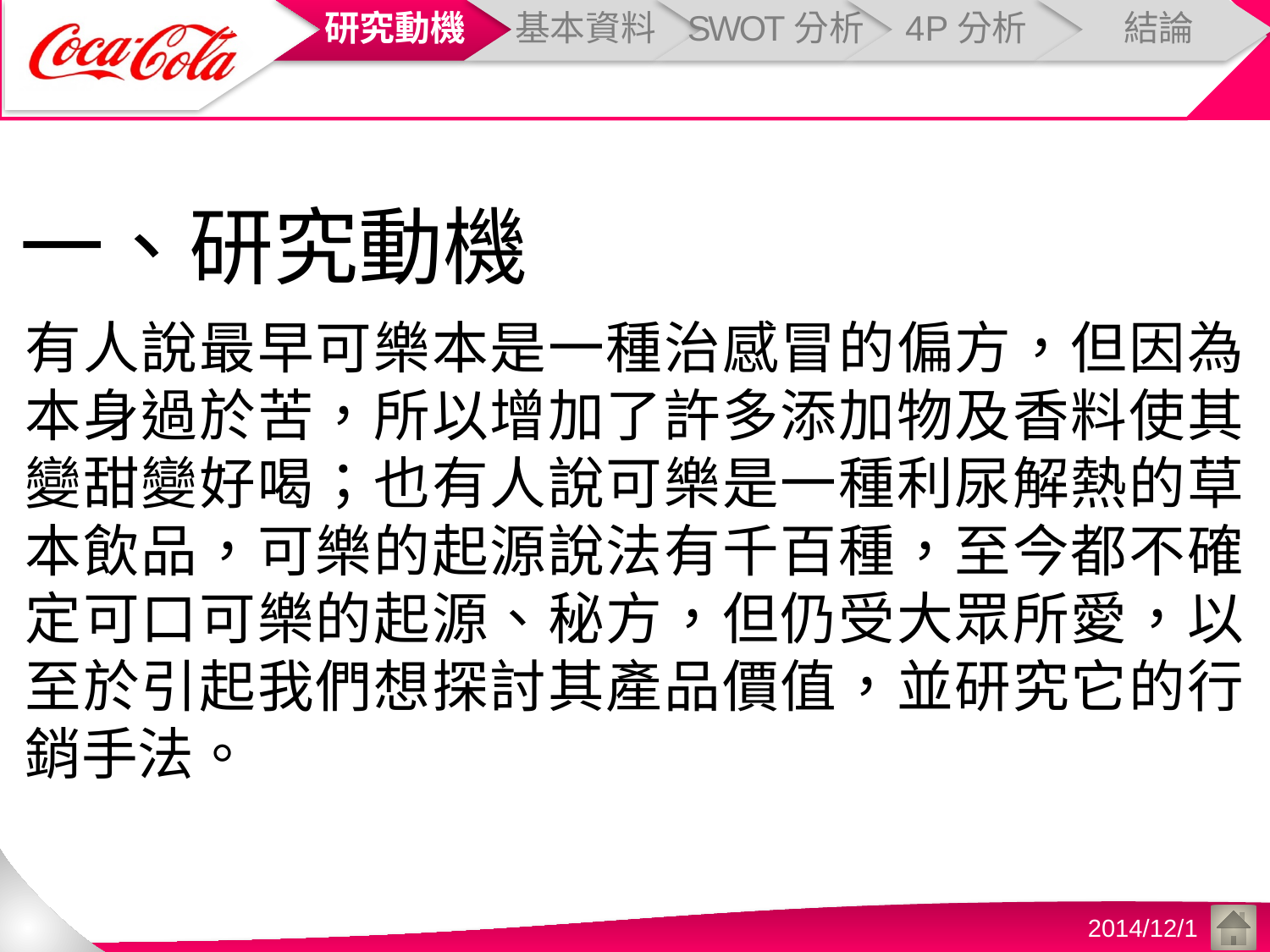

一、研究動機
有人說最早可樂本是一種治感冒的偏方，但因為本身過於苦，所以增加了許多添加物及香料使其變甜變好喝；也有人說可樂是一種利尿解熱的草本飲品，可樂的起源說法有千百種，至今都不確定可口可樂的起源、秘方，但仍受大眾所愛，以至於引起我們想探討其產品價值，並研究它的行銷手法。